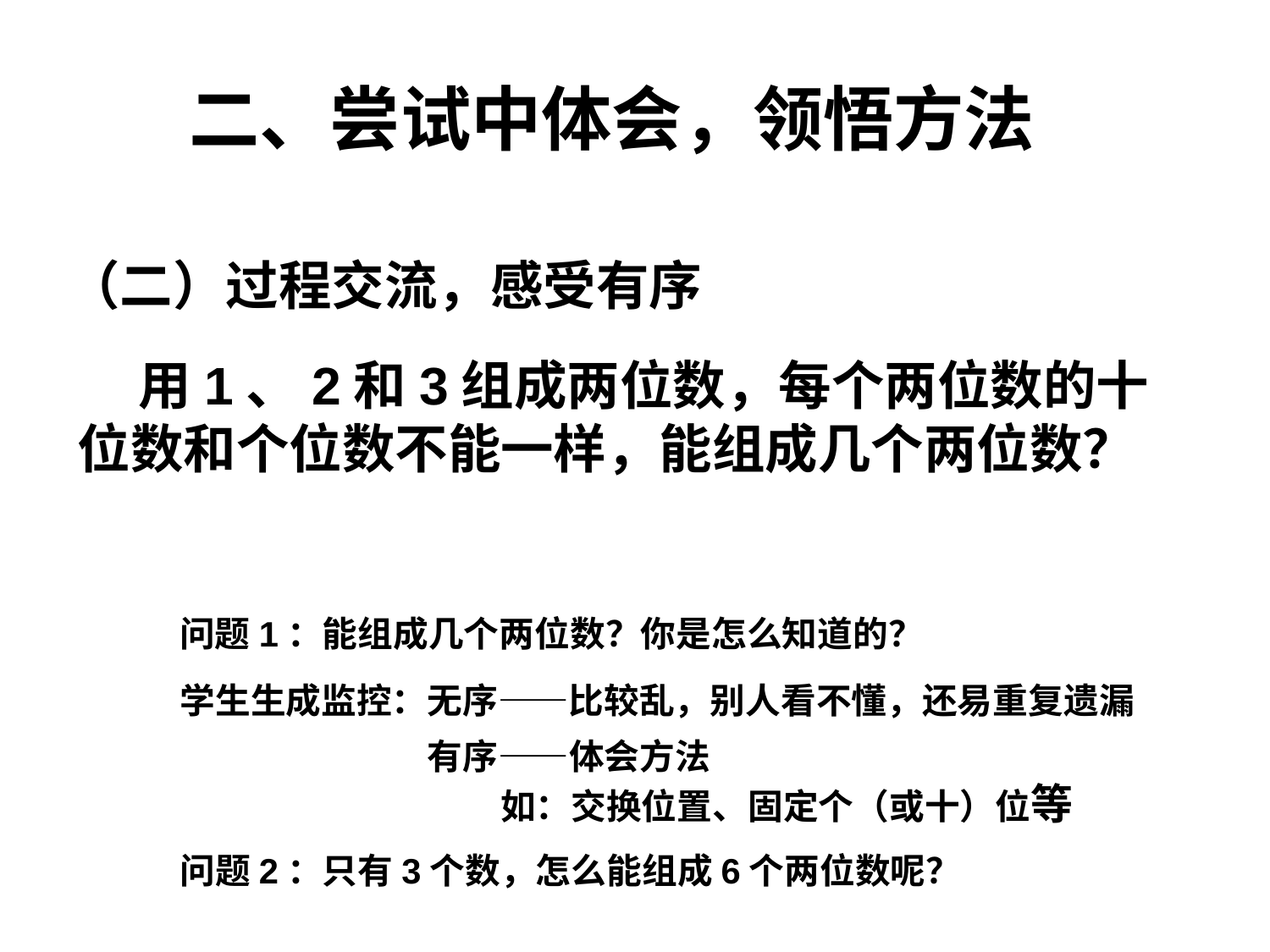

# 二、尝试中体会，领悟方法
（二）过程交流，感受有序
    用1、2和3组成两位数，每个两位数的十位数和个位数不能一样，能组成几个两位数？
问题1：能组成几个两位数？你是怎么知道的？
学生生成监控：无序——比较乱，别人看不懂，还易重复遗漏
有序——体会方法
        如：交换位置、固定个（或十）位等
问题2：只有3个数，怎么能组成6个两位数呢？